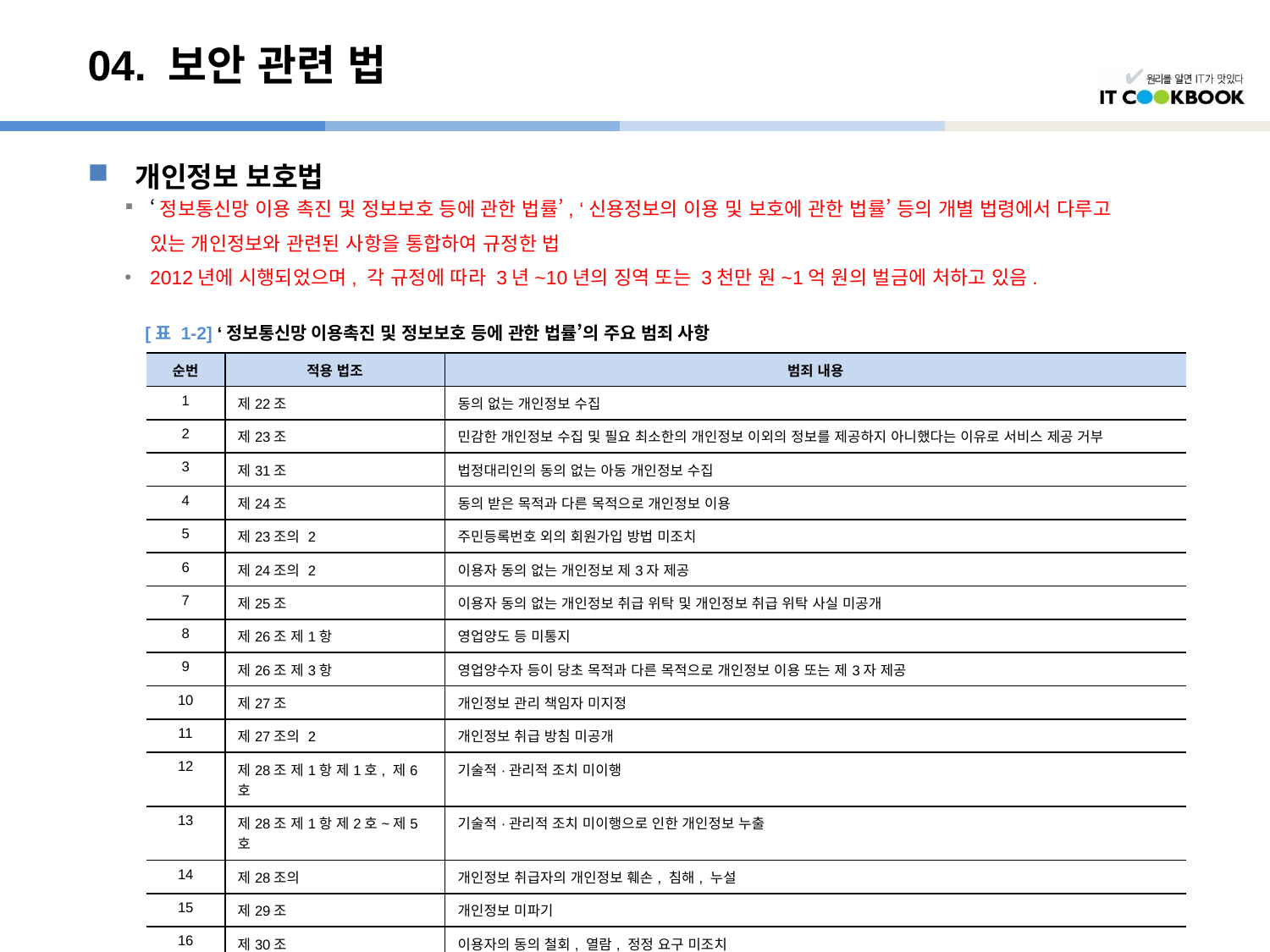

# 04. 보안 관련 법
개인정보 보호법
‘정보통신망 이용 촉진 및 정보보호 등에 관한 법률’, ‘신용정보의 이용 및 보호에 관한 법률’ 등의 개별 법령에서 다루고
	있는 개인정보와 관련된 사항을 통합하여 규정한 법
2012년에 시행되었으며, 각 규정에 따라 3년~10년의 징역 또는 3천만 원~1억 원의 벌금에 처하고 있음.
[표 1-2] ‘정보통신망 이용촉진 및 정보보호 등에 관한 법률’의 주요 범죄 사항
| 순번 | 적용 법조 | 범죄 내용 |
| --- | --- | --- |
| 1 | 제22조 | 동의 없는 개인정보 수집 |
| 2 | 제23조 | 민감한 개인정보 수집 및 필요 최소한의 개인정보 이외의 정보를 제공하지 아니했다는 이유로 서비스 제공 거부 |
| 3 | 제31조 | 법정대리인의 동의 없는 아동 개인정보 수집 |
| 4 | 제24조 | 동의 받은 목적과 다른 목적으로 개인정보 이용 |
| 5 | 제23조의 2 | 주민등록번호 외의 회원가입 방법 미조치 |
| 6 | 제24조의 2 | 이용자 동의 없는 개인정보 제3자 제공 |
| 7 | 제25조 | 이용자 동의 없는 개인정보 취급 위탁 및 개인정보 취급 위탁 사실 미공개 |
| 8 | 제26조 제1항 | 영업양도 등 미통지 |
| 9 | 제26조 제3항 | 영업양수자 등이 당초 목적과 다른 목적으로 개인정보 이용 또는 제3자 제공 |
| 10 | 제27조 | 개인정보 관리 책임자 미지정 |
| 11 | 제27조의 2 | 개인정보 취급 방침 미공개 |
| 12 | 제28조 제1항 제1호, 제6호 | 기술적·관리적 조치 미이행 |
| 13 | 제28조 제1항 제2호~제5호 | 기술적·관리적 조치 미이행으로 인한 개인정보 누출 |
| 14 | 제28조의 | 개인정보 취급자의 개인정보 훼손, 침해, 누설 |
| 15 | 제29조 | 개인정보 미파기 |
| 16 | 제30조 | 이용자의 동의 철회, 열람, 정정 요구 미조치 |
| 17 | 제30조 제5항 | 개인정보 오류 정정 요청에 대한 필요 조치를 하지 아니하고 개인정보 제3자 제공, 이용 |
| 18 | 제30조 제6항 | 이용자의 동의 철회, 열람, 정정 요구를 개인정보 수집 방법보다 어렵게 함 |